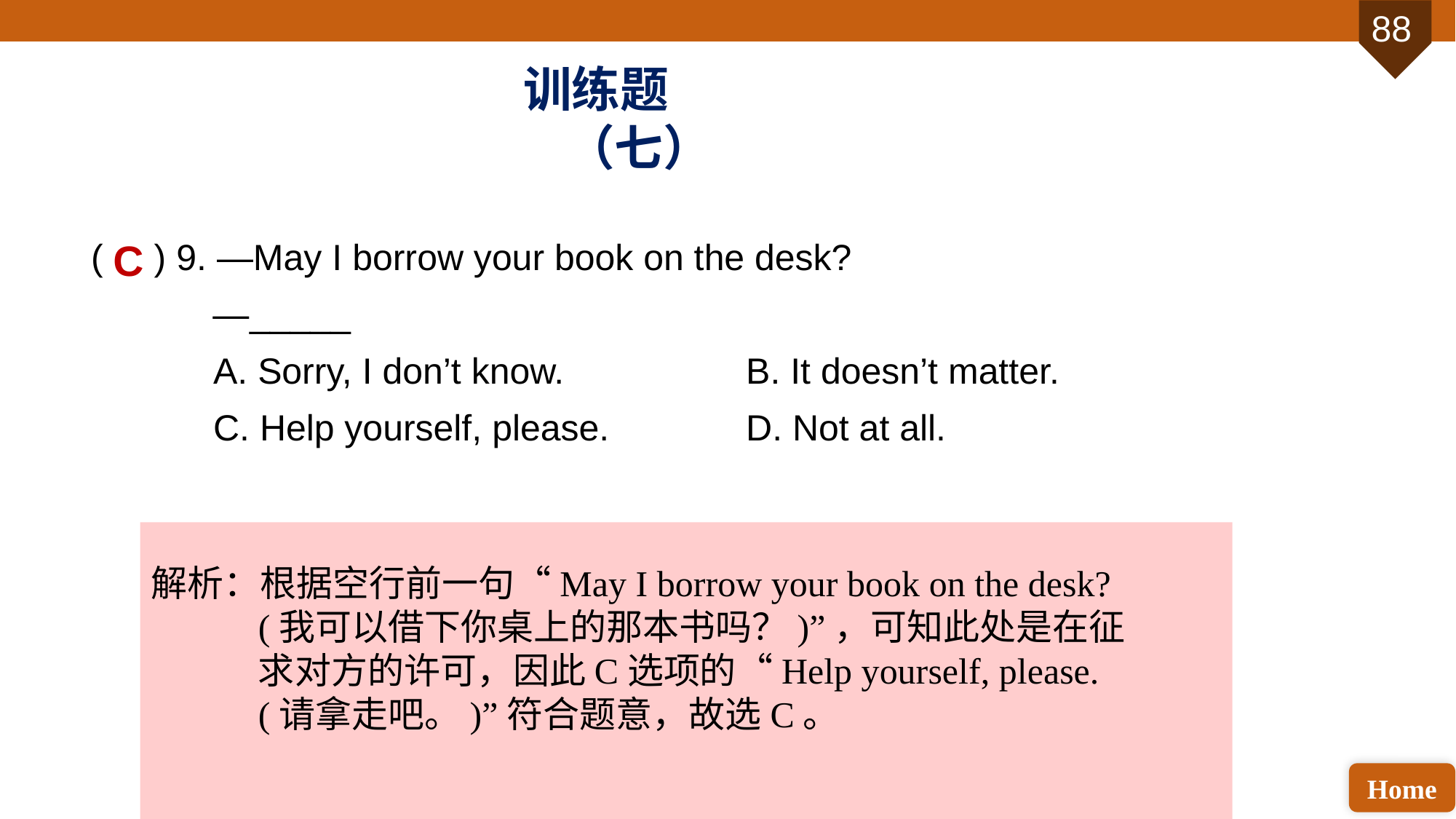

训练题（七）
(     ) 9. —May I borrow your book on the desk?
            —_____
            A. Sorry, I don’t know. 		B. It doesn’t matter.
            C. Help yourself, please. 		D. Not at all.
C

解析：根据空行前一句“May I borrow your book on the desk? (我可以借下你桌上的那本书吗？)”，可知此处是在征求对方的许可，因此C选项的“Help yourself, please. (请拿走吧。)”符合题意，故选C。